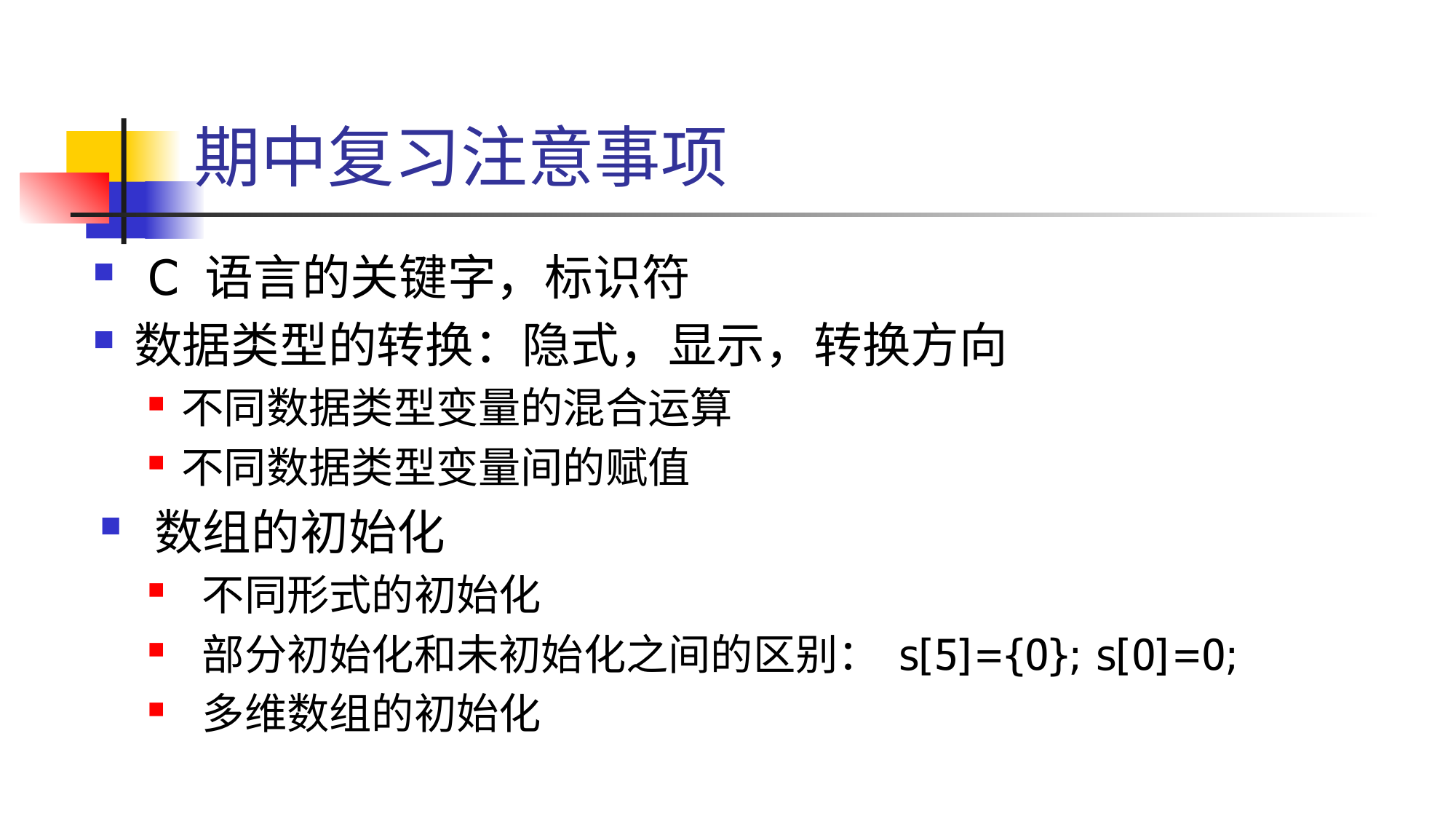

# 期中复习注意事项
 C 语言的关键字，标识符
数据类型的转换：隐式，显示，转换方向
不同数据类型变量的混合运算
不同数据类型变量间的赋值
数组的初始化
不同形式的初始化
部分初始化和未初始化之间的区别： s[5]={0}; s[0]=0;
多维数组的初始化